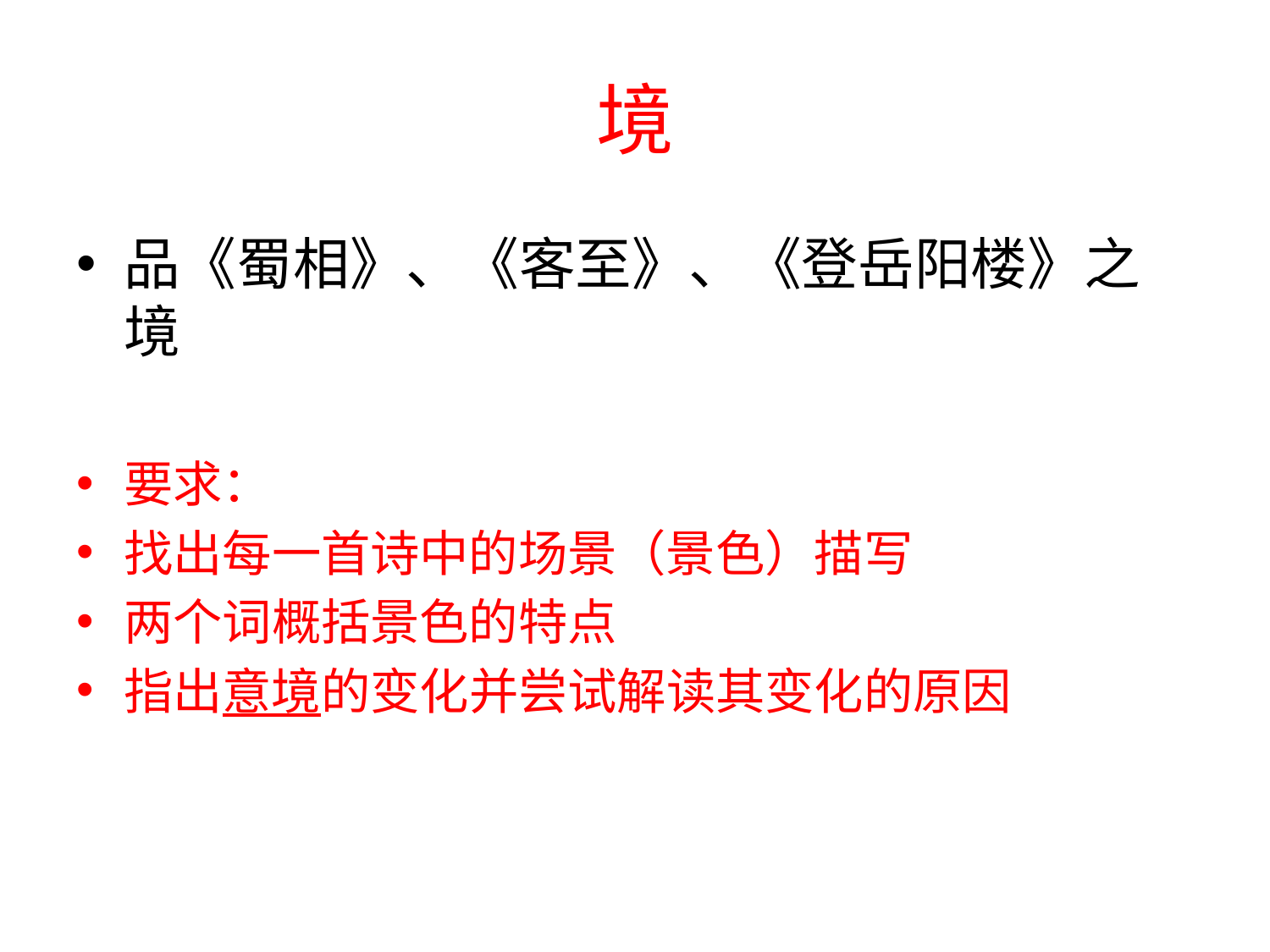

# 境
品《蜀相》、《客至》、《登岳阳楼》之境

要求：
找出每一首诗中的场景（景色）描写
两个词概括景色的特点
指出意境的变化并尝试解读其变化的原因